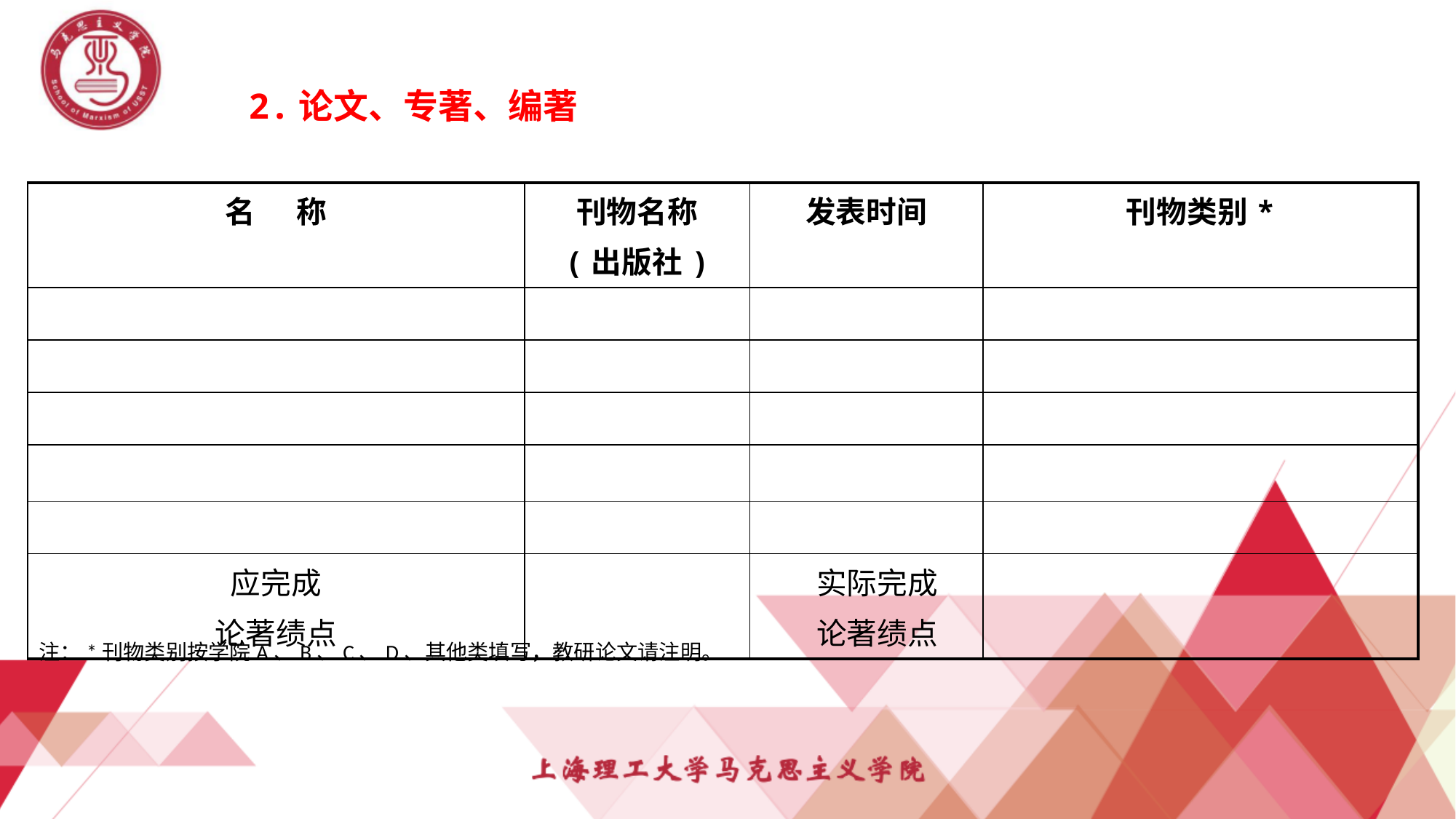

2.论文、专著、编著
| 名 称 | 刊物名称 (出版社) | 发表时间 | 刊物类别\* |
| --- | --- | --- | --- |
|  |  |  |  |
|  |  |  |  |
|  |  |  |  |
|  |  |  |  |
|  |  |  |  |
| 应完成 论著绩点 |  | 实际完成 论著绩点 |  |
注：*刊物类别按学院A、B、C、D、其他类填写，教研论文请注明。